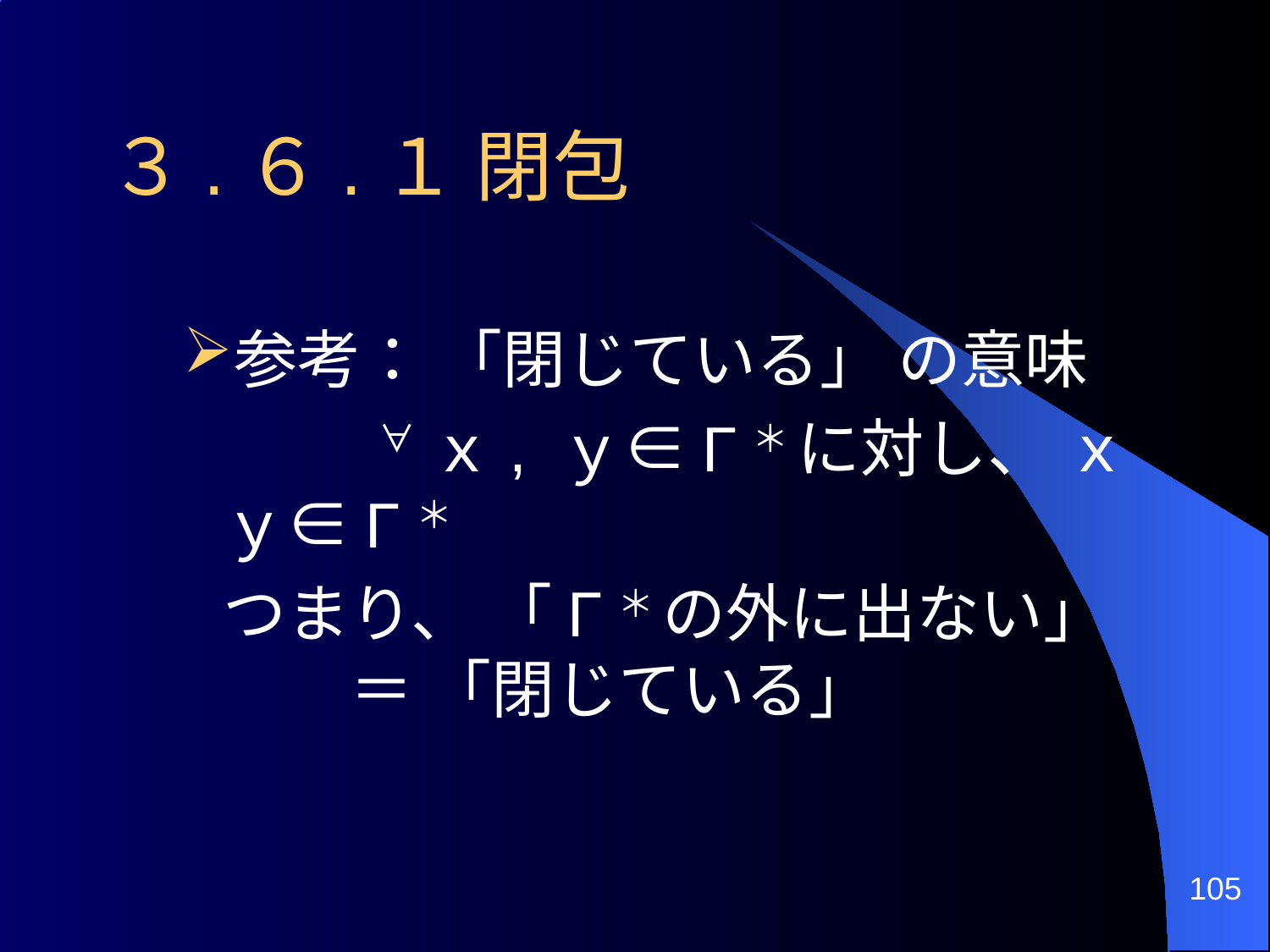

# ３.６.１ 閉包
参考： 「閉じている」 の意味
		  ∀ｘ, ｙ∈Γ＊ に対し、 ｘｙ∈Γ＊
	つまり、 「Γ＊ の外に出ない」
	＝ 「閉じている」
105